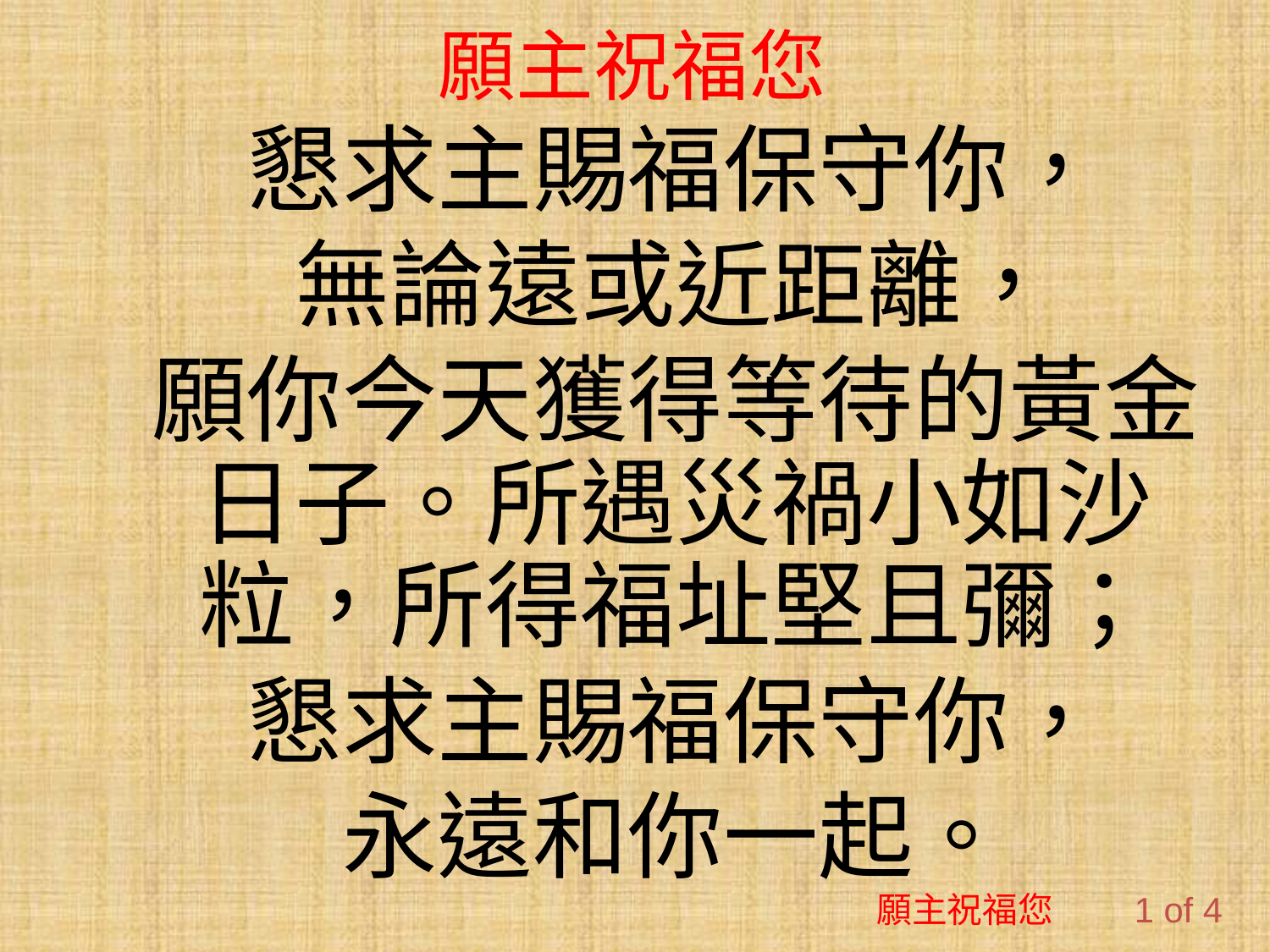

# 願主祝福您
懇求主賜福保守你，
無論遠或近距離，
願你今天獲得等待的黃金日子。所遇災禍小如沙粒，所得福址堅且彌；
懇求主賜福保守你，
永遠和你一起。

願主祝福您         1 of 4